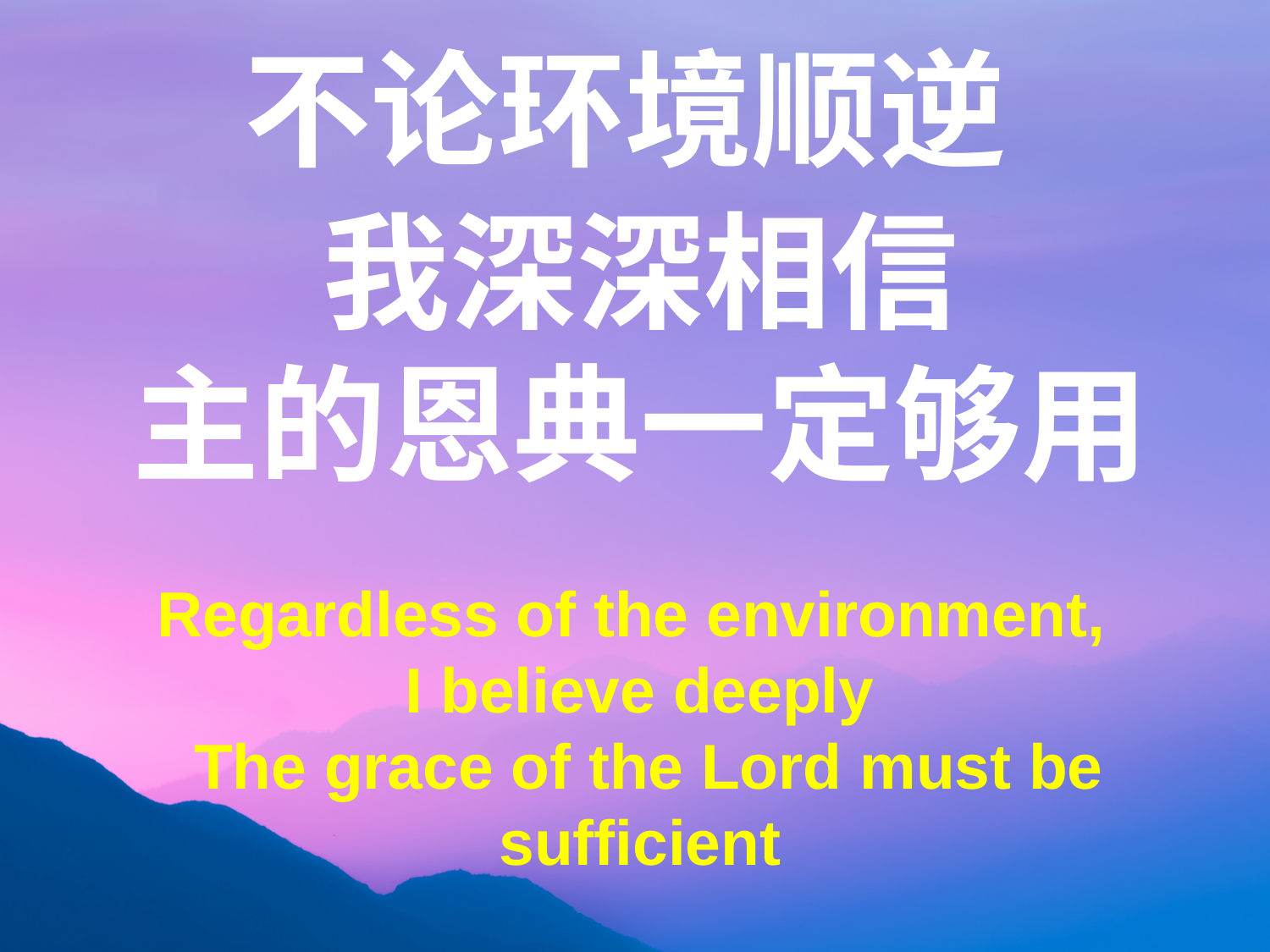

不论环境顺逆
我深深相信
主的恩典一定够用

Regardless of the environment,
I believe deeply
 The grace of the Lord must be sufficient